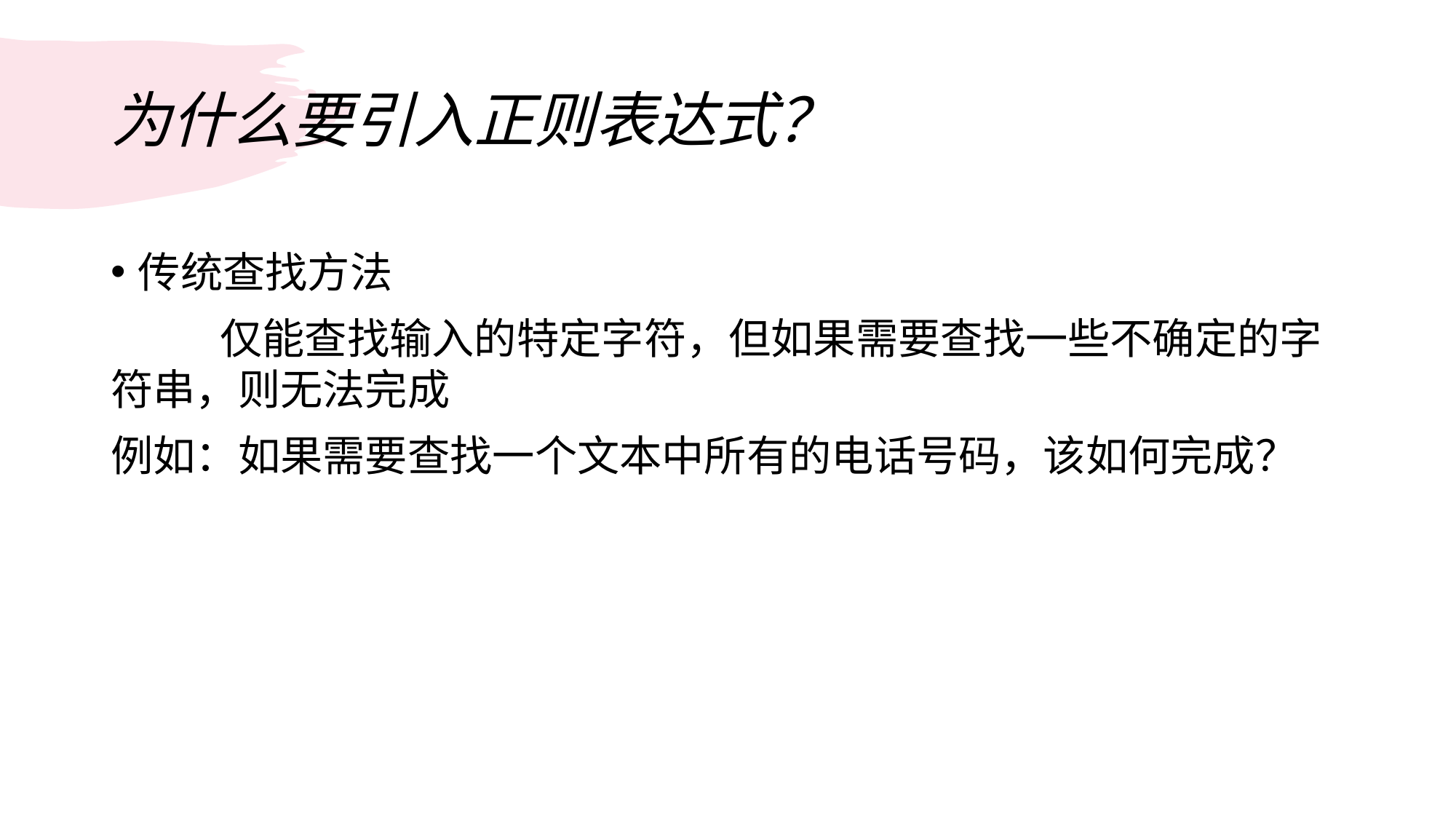

# 为什么要引入正则表达式？
传统查找方法
	仅能查找输入的特定字符，但如果需要查找一些不确定的字符串，则无法完成
例如：如果需要查找一个文本中所有的电话号码，该如何完成？